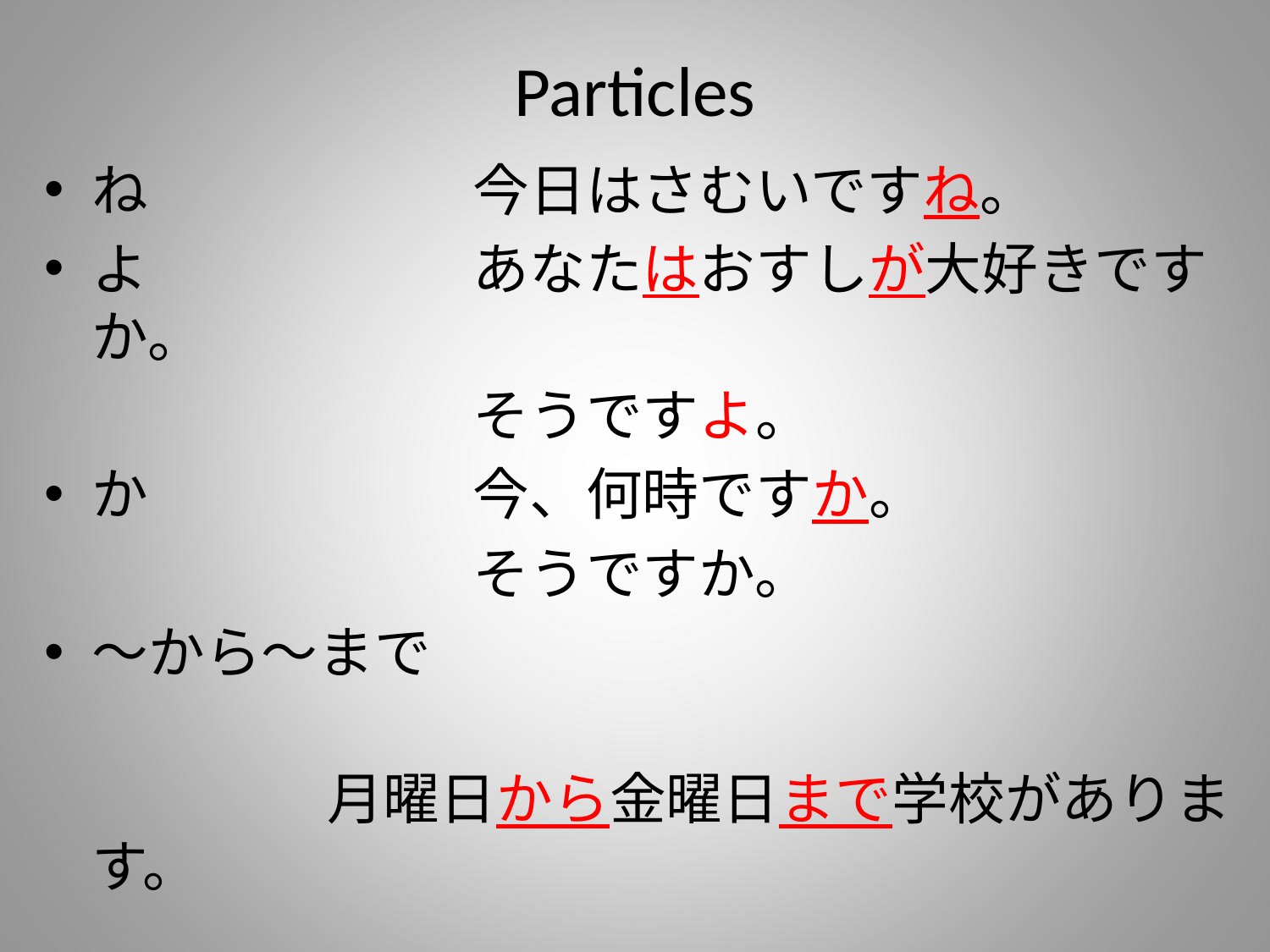

# Particles
ね			今日はさむいですね。
よ			あなたはおすしが大好きですか。
				そうですよ。
か			今、何時ですか。
				そうですか。
～から～まで
　　　　　月曜日から金曜日まで学校があります。

Practice particles at Genki Online: http://www.all.umn.edu/japanese_language/class_materials/particle_exercise/index.html